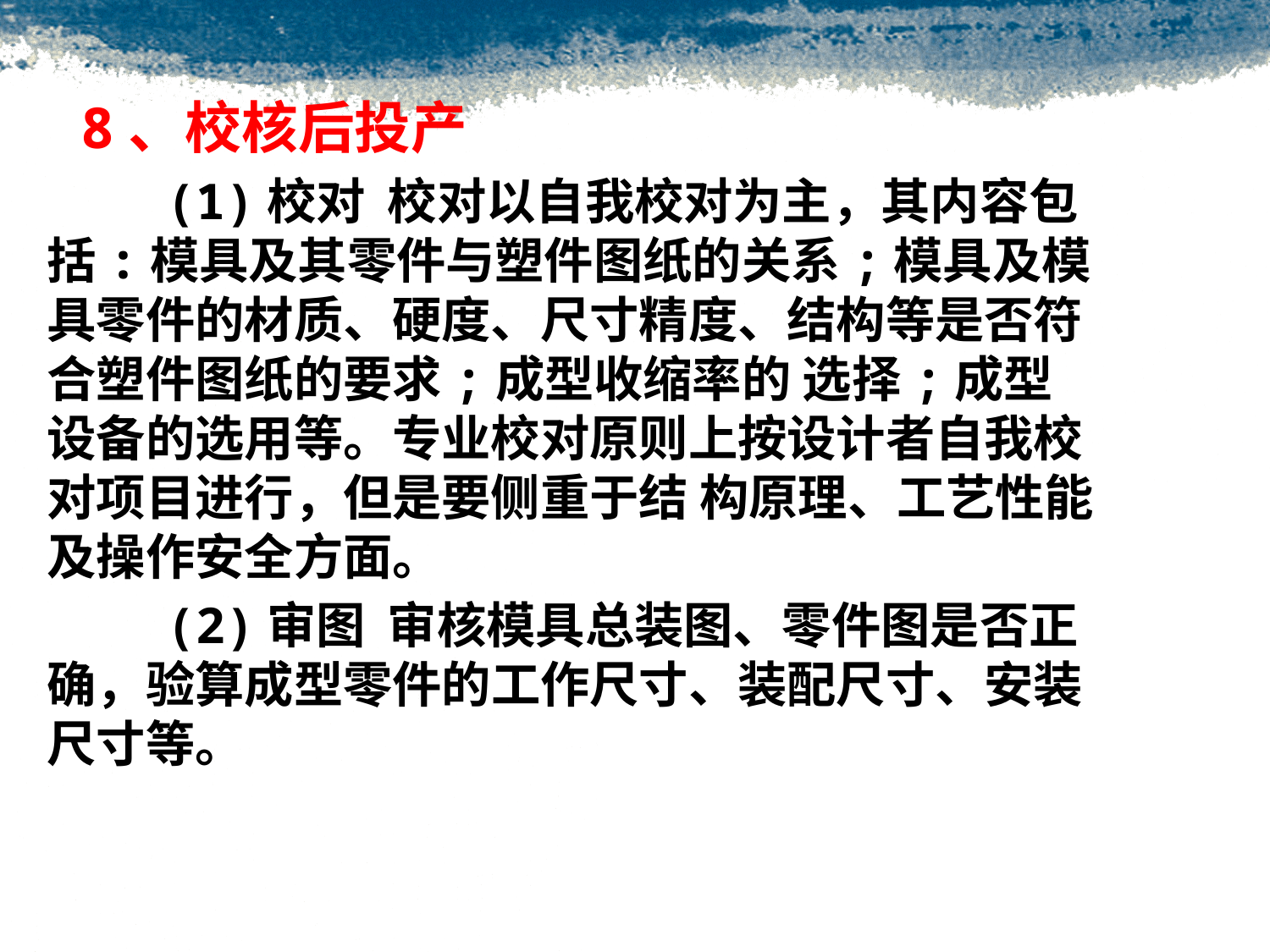

8、校核后投产
    (1)校对  校对以自我校对为主，其内容包括:模具及其零件与塑件图纸的关系;模具及模具零件的材质、硬度、尺寸精度、结构等是否符合塑件图纸的要求;成型收缩率的 选择;成型设备的选用等。专业校对原则上按设计者自我校对项目进行，但是要侧重于结 构原理、工艺性能及操作安全方面。
    (2)审图  审核模具总装图、零件图是否正确，验算成型零件的工作尺寸、装配尺寸、安装尺寸等。